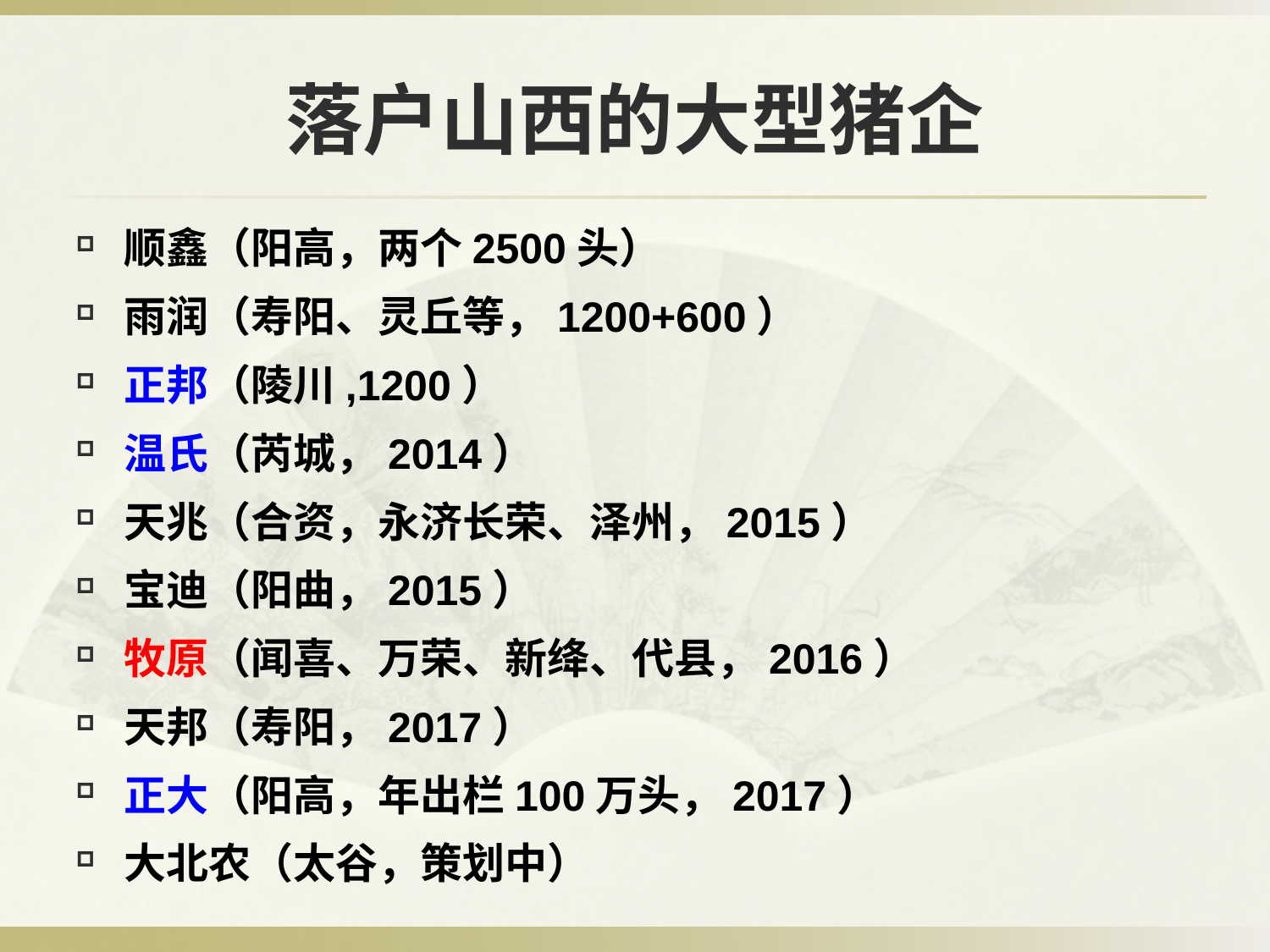

# 落户山西的大型猪企
顺鑫（阳高，两个2500头）
雨润（寿阳、灵丘等，1200+600）
正邦（陵川,1200）
温氏（芮城，2014）
天兆（合资，永济长荣、泽州，2015）
宝迪（阳曲，2015）
牧原（闻喜、万荣、新绛、代县，2016）
天邦（寿阳，2017）
正大（阳高，年出栏100万头，2017）
大北农（太谷，策划中）